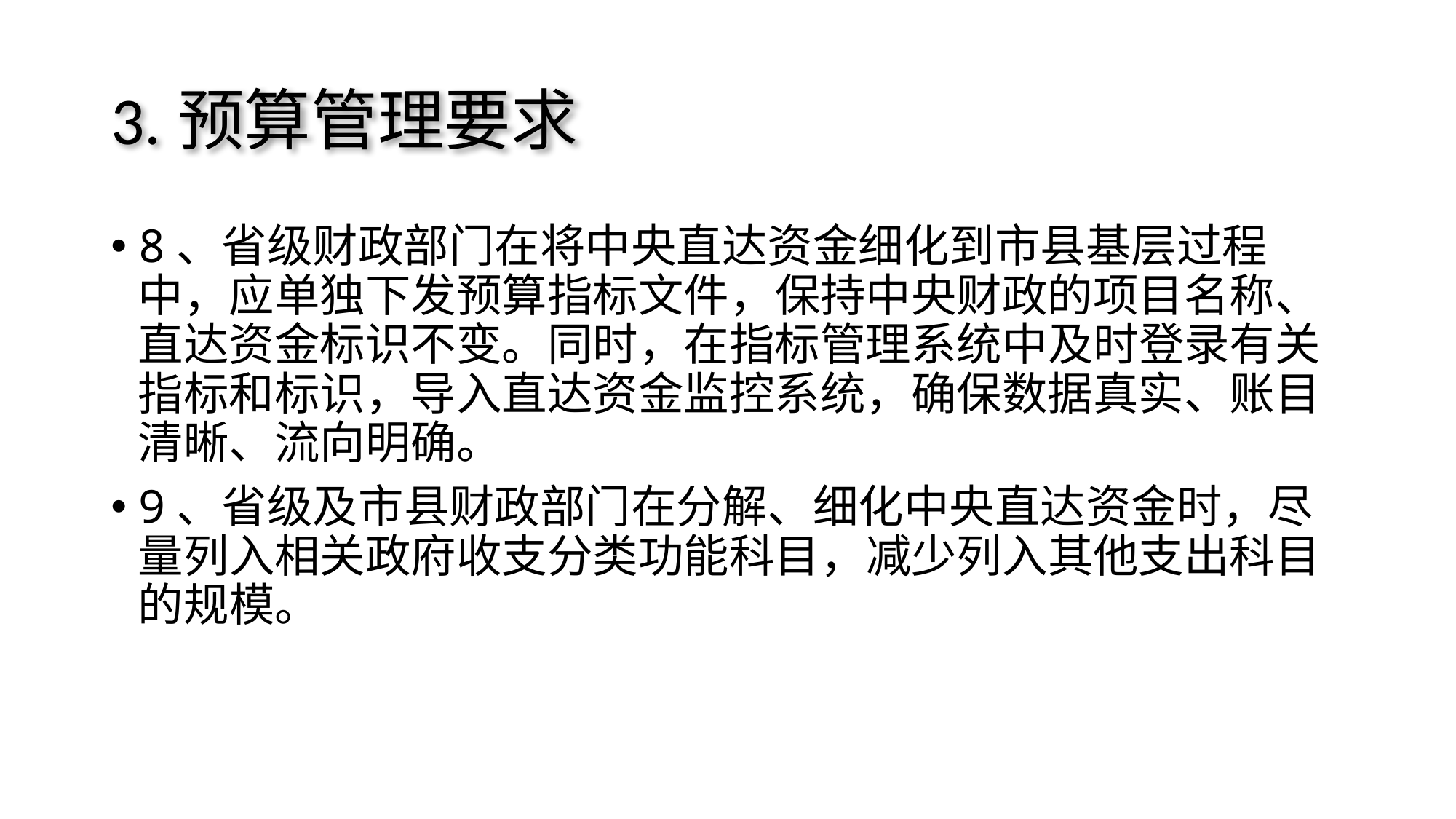

# 3.预算管理要求
8、省级财政部门在将中央直达资金细化到市县基层过程中，应单独下发预算指标文件，保持中央财政的项目名称、直达资金标识不变。同时，在指标管理系统中及时登录有关指标和标识，导入直达资金监控系统，确保数据真实、账目清晰、流向明确。
9、省级及市县财政部门在分解、细化中央直达资金时，尽量列入相关政府收支分类功能科目，减少列入其他支出科目的规模。
13